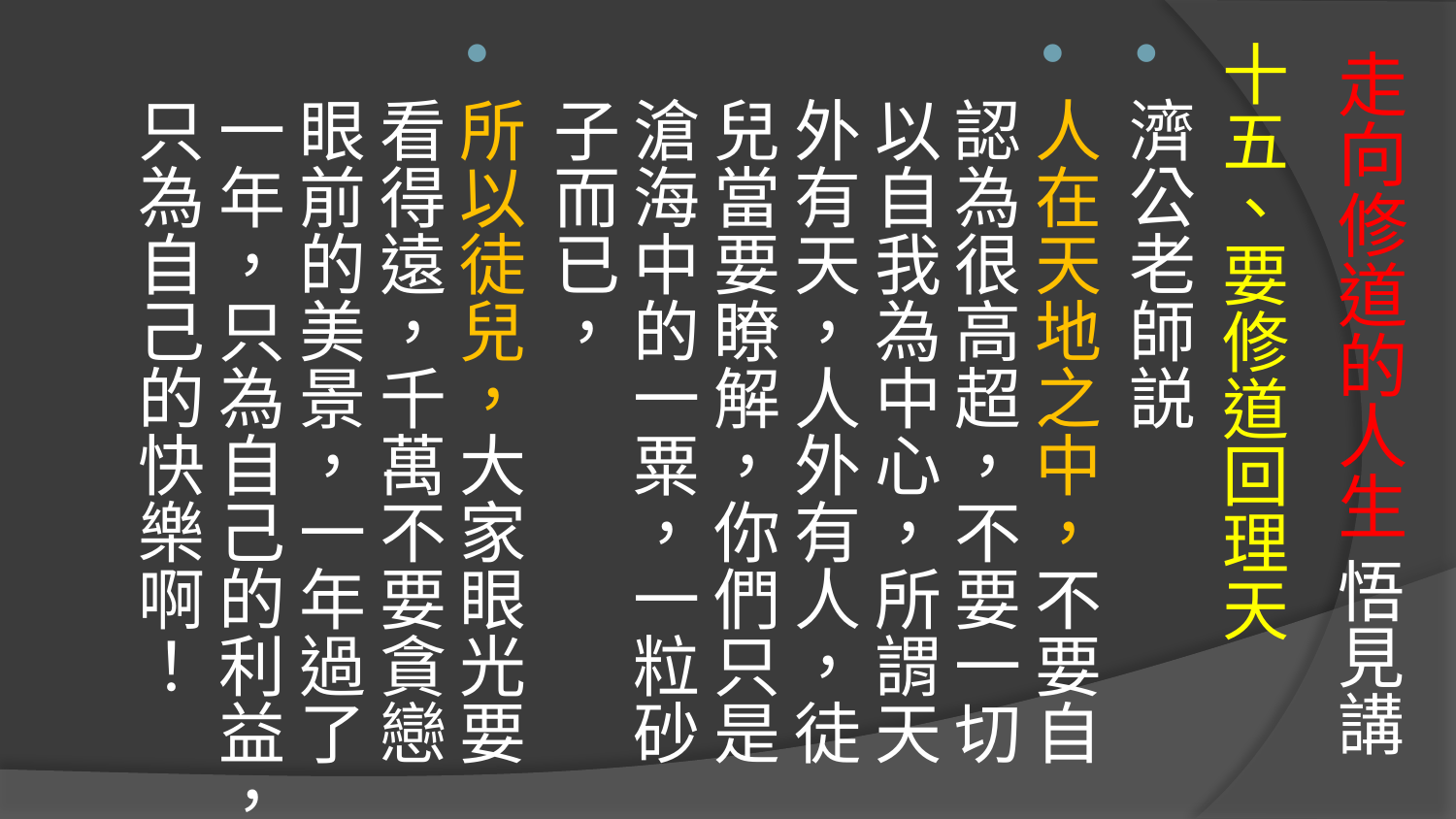

# 走向修道的人生 悟見講
十五、要修道回理天
濟公老師説
人在天地之中，不要自認為很高超，不要一切以自我為中心，所謂天外有天，人外有人，徒兒當要瞭解，你們只是滄海中的一粟，一粒砂子而已，
所以徒兒，大家眼光要看得遠，千萬不要貪戀眼前的美景，一年過了一年，只為自己的利益，只為自己的快樂啊！